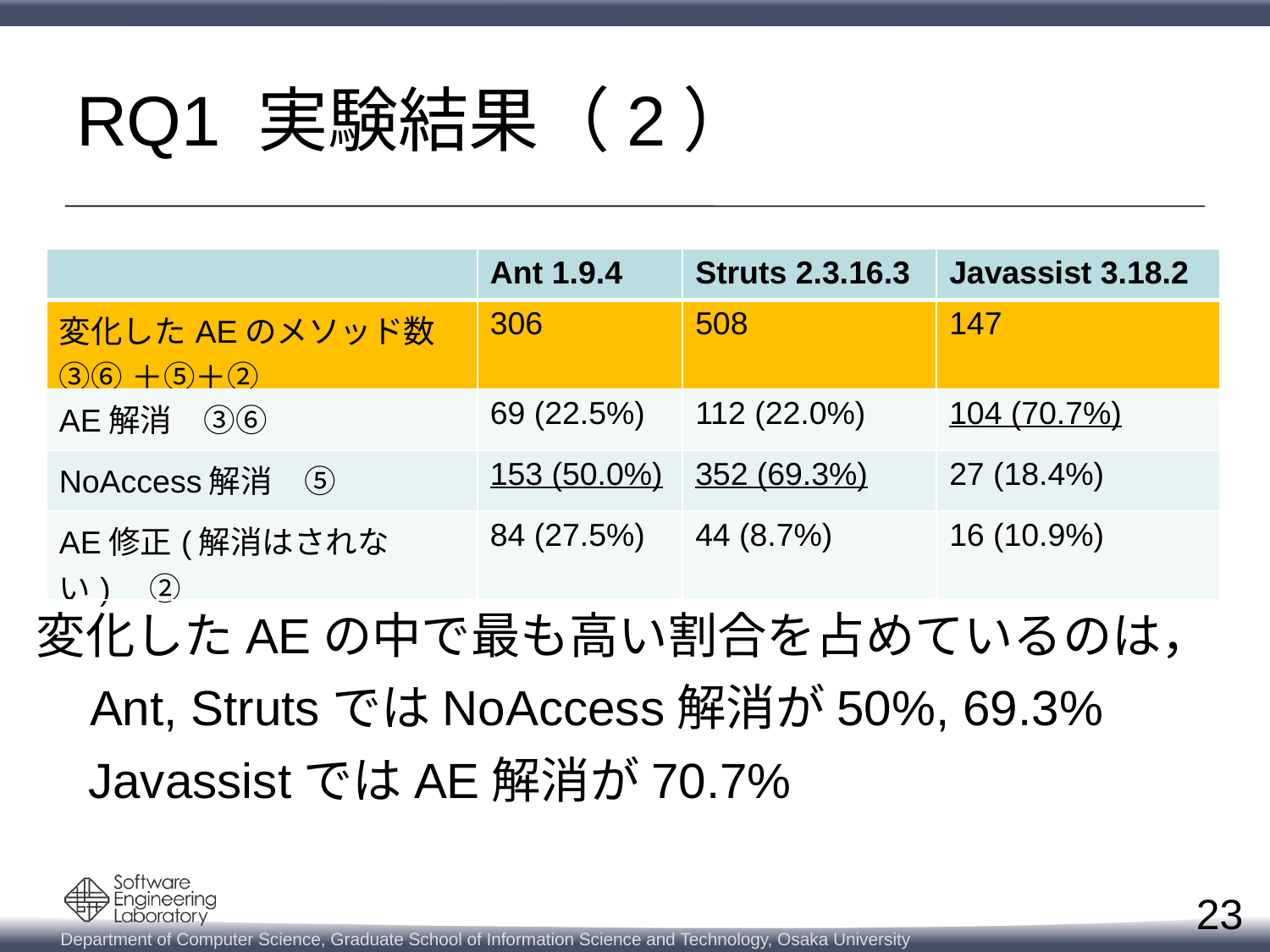

# RQ1 実験結果（2）
|  | Ant 1.9.4 | Struts 2.3.16.3 | Javassist 3.18.2 |
| --- | --- | --- | --- |
| 変化したAEのメソッド数 ③⑥＋⑤＋② | 306 | 508 | 147 |
| AE解消　③⑥ | 69 (22.5%) | 112 (22.0%) | 104 (70.7%) |
| NoAccess解消　⑤ | 153 (50.0%) | 352 (69.3%) | 27 (18.4%) |
| AE修正(解消はされない)　② | 84 (27.5%) | 44 (8.7%) | 16 (10.9%) |
変化したAEの中で最も高い割合を占めているのは，
Ant, StrutsではNoAccess解消が50%, 69.3%
JavassistではAE解消が70.7%
23